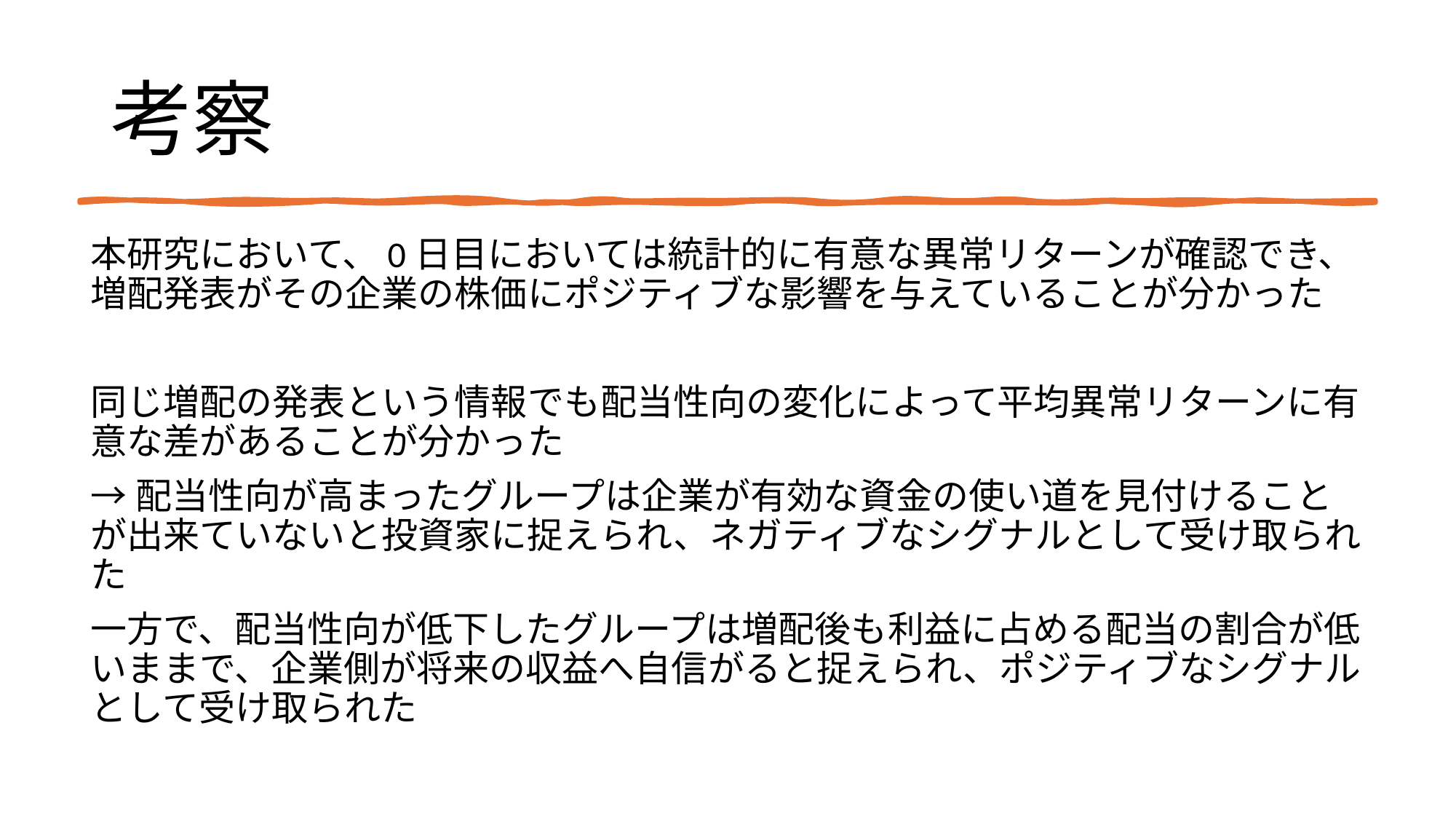

# 考察

本研究において、0日目においては統計的に有意な異常リターンが確認でき、増配発表がその企業の株価にポジティブな影響を与えていることが分かった

同じ増配の発表という情報でも配当性向の変化によって平均異常リターンに有意な差があることが分かった
→配当性向が高まったグループは企業が有効な資金の使い道を見付けることが出来ていないと投資家に捉えられ、ネガティブなシグナルとして受け取られた
一方で、配当性向が低下したグループは増配後も利益に占める配当の割合が低いままで、企業側が将来の収益へ自信がると捉えられ、ポジティブなシグナルとして受け取られた